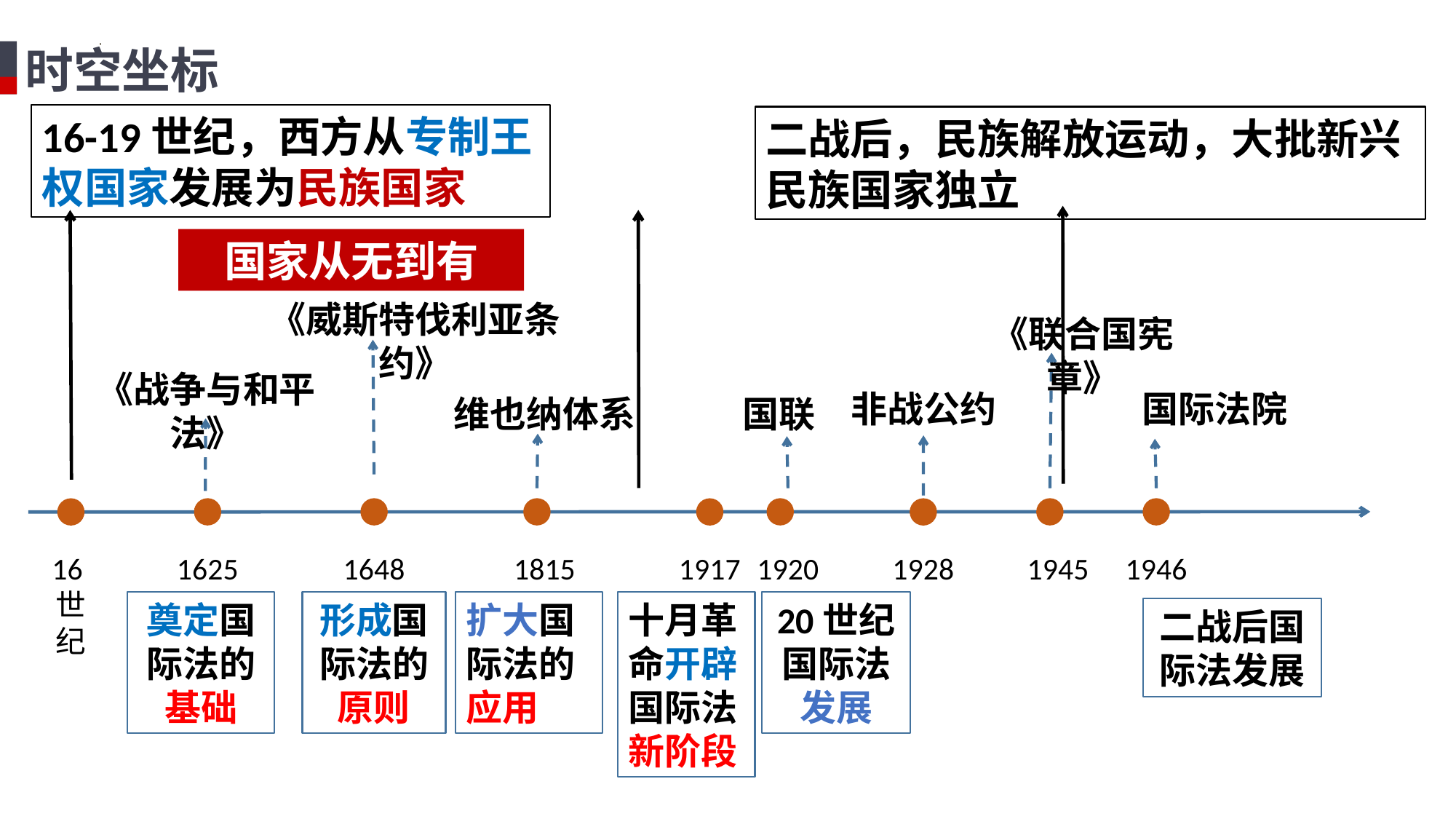

时空坐标

16-19世纪，西方从专制王权国家发展为民族国家
二战后，民族解放运动，大批新兴民族国家独立
国家从无到有
《威斯特伐利亚条约》
《联合国宪章》
《战争与和平法》
非战公约
国际法院
维也纳体系
国联

16世纪
1625
1648
1815
1917
1920
1928
1945
1946
奠定国际法的基础
形成国际法的原则
扩大国际法的应用
十月革命开辟国际法新阶段
20世纪
国际法发展
二战后国际法发展